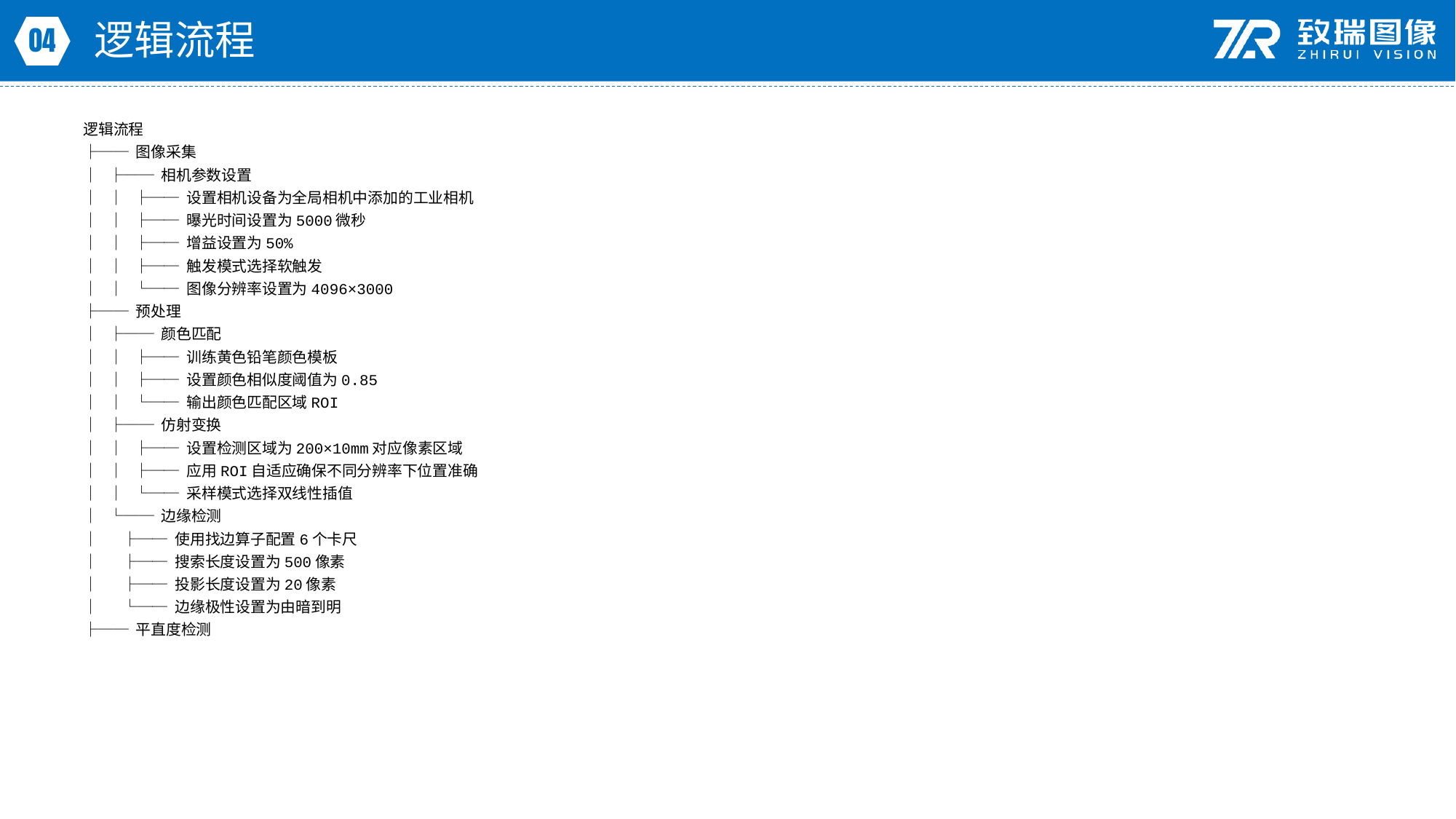

逻辑流程
04

逻辑流程
├── 图像采集
│   ├── 相机参数设置
│   │   ├── 设置相机设备为全局相机中添加的工业相机
│   │   ├── 曝光时间设置为5000微秒
│   │   ├── 增益设置为50%
│   │   ├── 触发模式选择软触发
│   │   └── 图像分辨率设置为4096×3000
├── 预处理
│   ├── 颜色匹配
│   │   ├── 训练黄色铅笔颜色模板
│   │   ├── 设置颜色相似度阈值为0.85
│   │   └── 输出颜色匹配区域ROI
│   ├── 仿射变换
│   │   ├── 设置检测区域为200×10mm对应像素区域
│   │   ├── 应用ROI自适应确保不同分辨率下位置准确
│   │   └── 采样模式选择双线性插值
│   └── 边缘检测
│       ├── 使用找边算子配置6个卡尺
│       ├── 搜索长度设置为500像素
│       ├── 投影长度设置为20像素
│       └── 边缘极性设置为由暗到明
├── 平直度检测